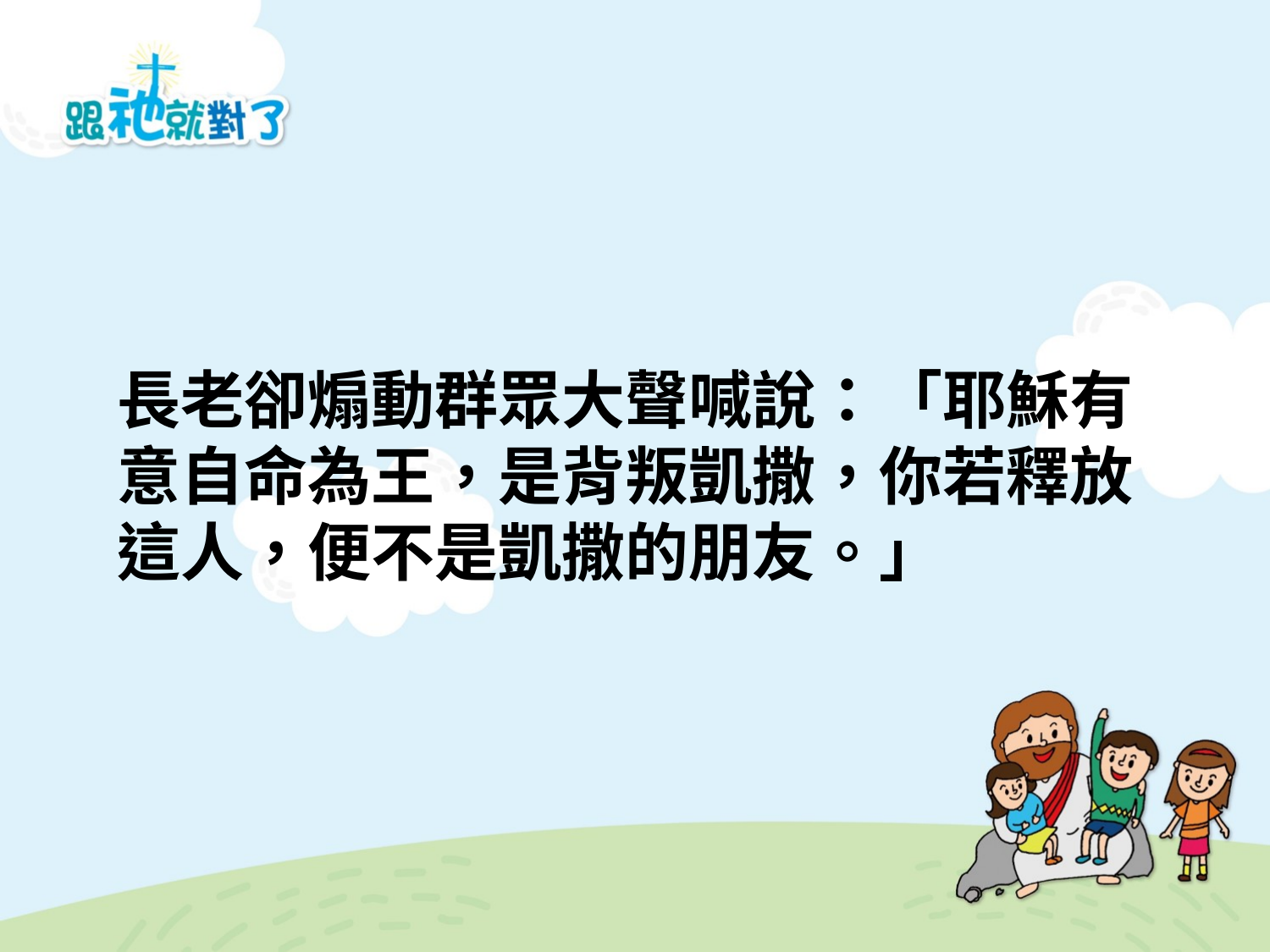

長老卻煽動群眾大聲喊說：「耶穌有意自命為王，是背叛凱撒，你若釋放這人，便不是凱撒的朋友。」